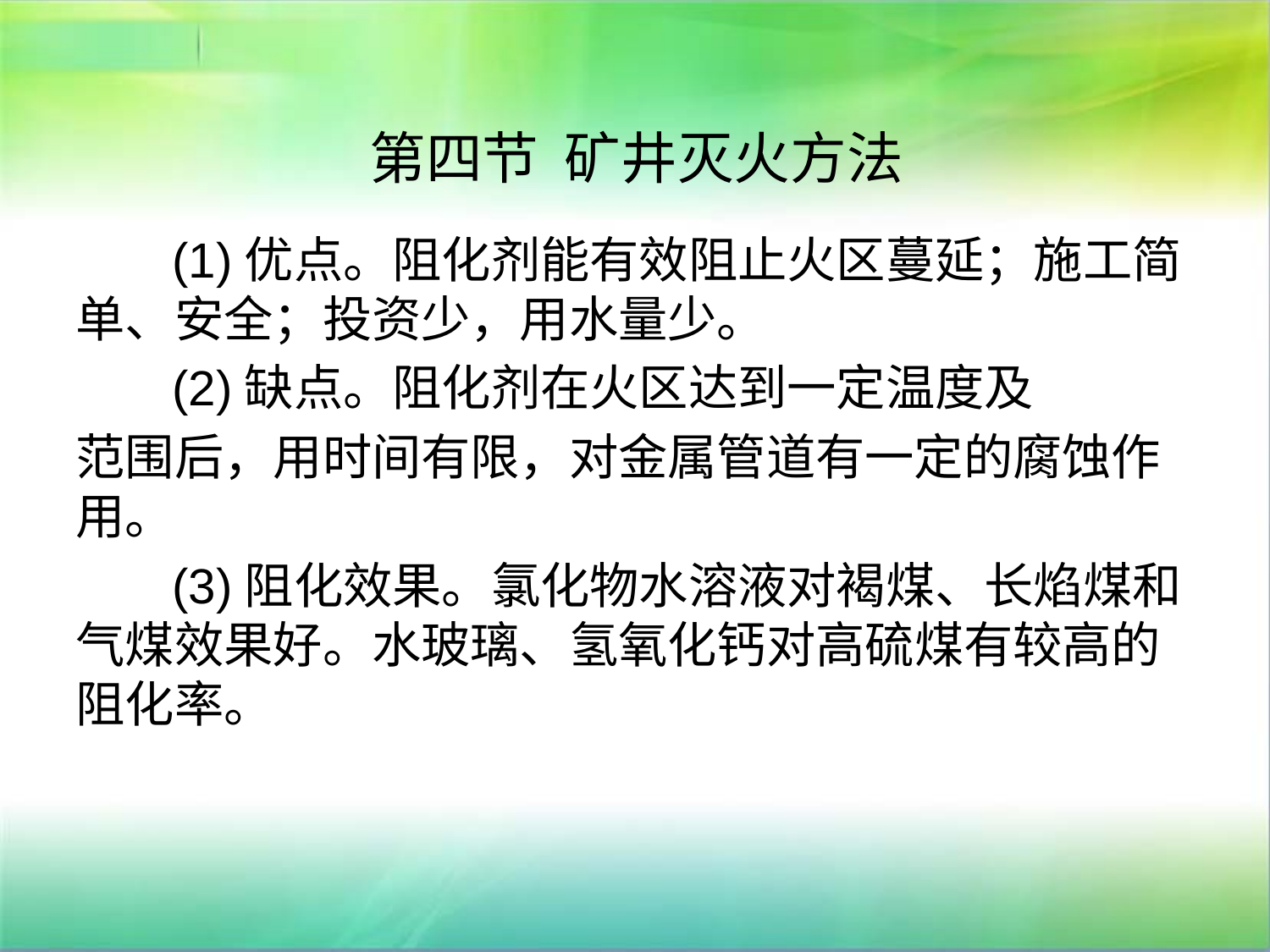

# 第四节  矿井灭火方法
       (1)优点。阻化剂能有效阻止火区蔓延；施工简单、安全；投资少，用水量少。
       (2)缺点。阻化剂在火区达到一定温度及
范围后，用时间有限，对金属管道有一定的腐蚀作用。
       (3)阻化效果。氯化物水溶液对褐煤、长焰煤和气煤效果好。水玻璃、氢氧化钙对高硫煤有较高的阻化率。